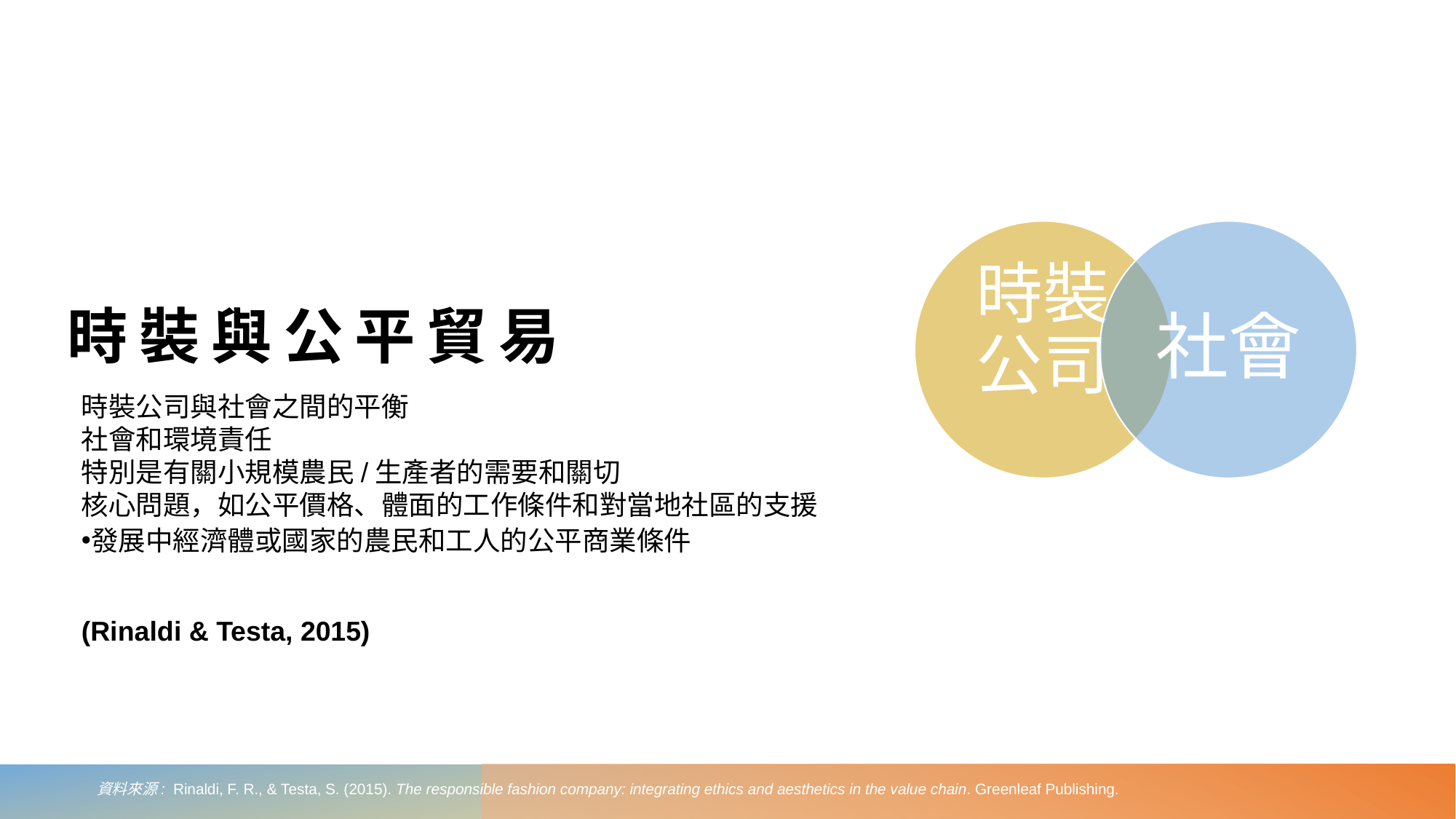

# 時裝與公平貿易

時裝公司

社會
時裝公司與社會之間的平衡
社會和環境責任
特別是有關小規模農民/生產者的需要和關切
核心問題，如公平價格、體面的工作條件和對當地社區的支援
發展中經濟體或國家的農民和工人的公平商業條件

(Rinaldi & Testa, 2015)
資料來源:  Rinaldi, F. R., & Testa, S. (2015). The responsible fashion company: integrating ethics and aesthetics in the value chain. Greenleaf Publishing.